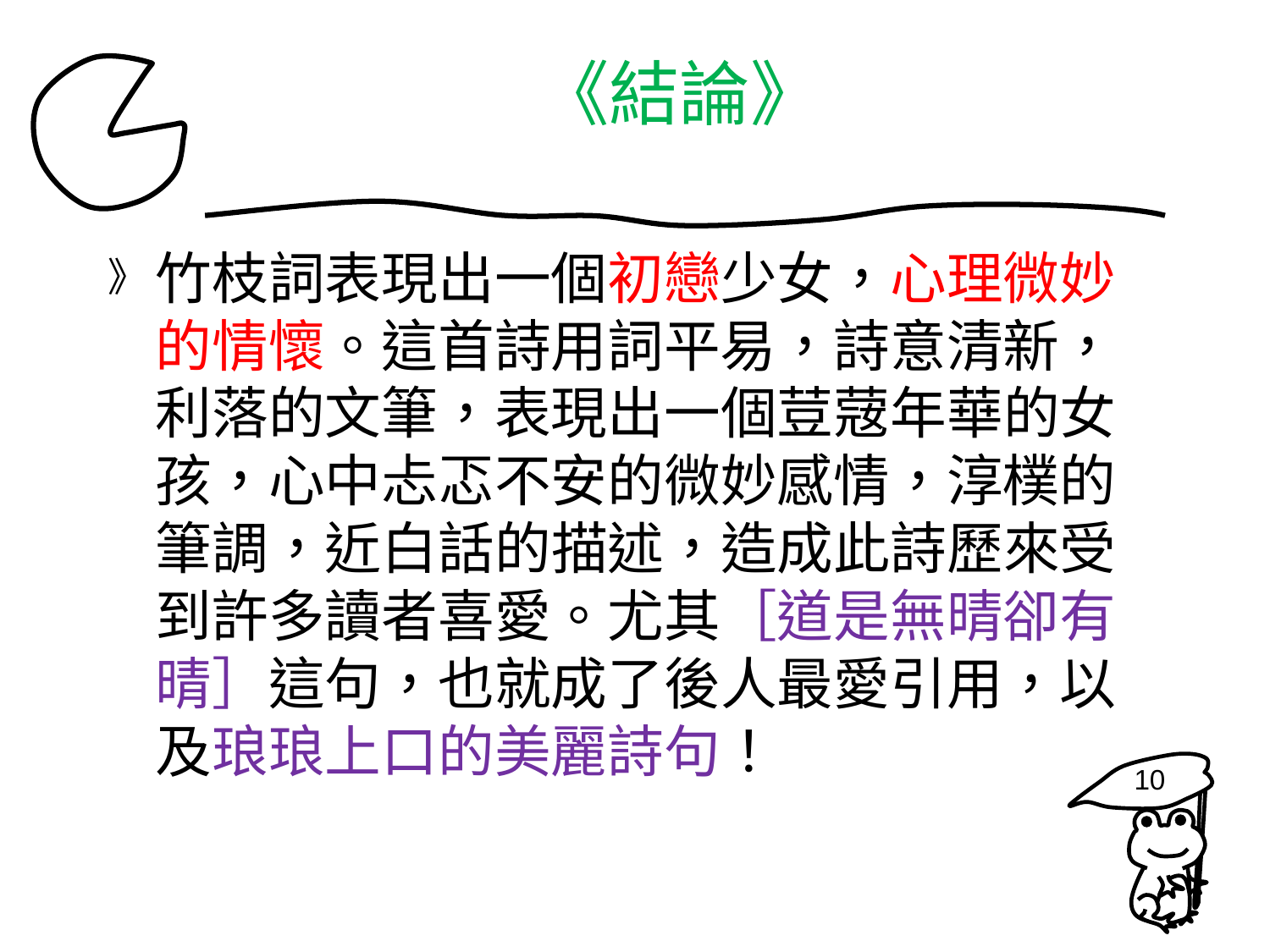

# 《結論》
竹枝詞表現出一個初戀少女，心理微妙的情懷。這首詩用詞平易，詩意清新，利落的文筆，表現出一個荳䓻年華的女孩，心中忐忑不安的微妙感情，淳樸的筆調，近白話的描述，造成此詩歷來受到許多讀者喜愛。尤其［道是無晴卻有晴］這句，也就成了後人最愛引用，以及琅琅上口的美麗詩句！

10